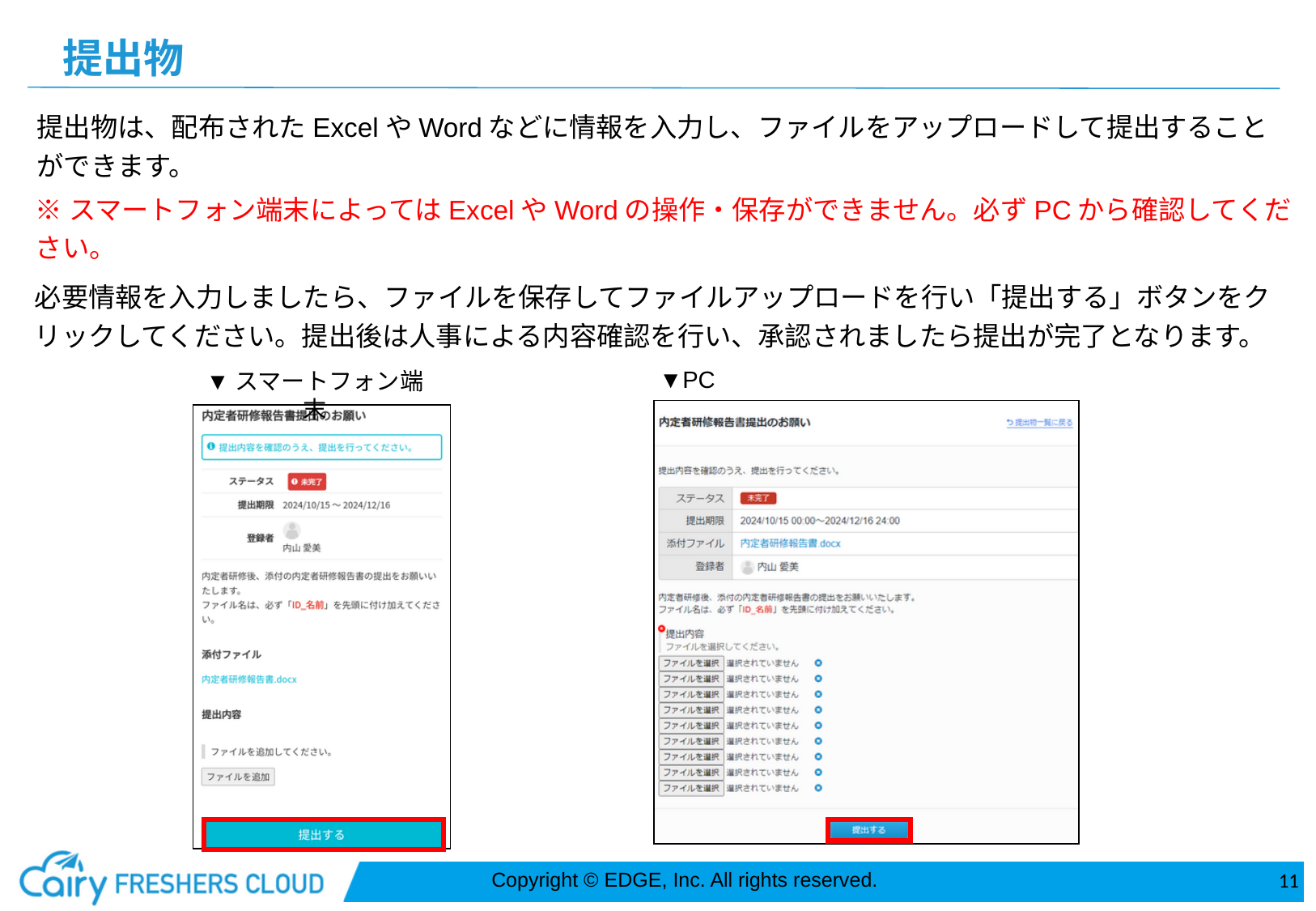

提出物

提出物は、配布されたExcelやWordなどに情報を入力し、ファイルをアップロードして提出することができます。
※スマートフォン端末によってはExcelやWordの操作・保存ができません。必ずPCから確認してください。
必要情報を入力しましたら、ファイルを保存してファイルアップロードを行い「提出する」ボタンをクリックしてください。提出後は人事による内容確認を行い、承認されましたら提出が完了となります。
▼PC
▼スマートフォン端末

11

Copyright © EDGE, Inc. All rights reserved.